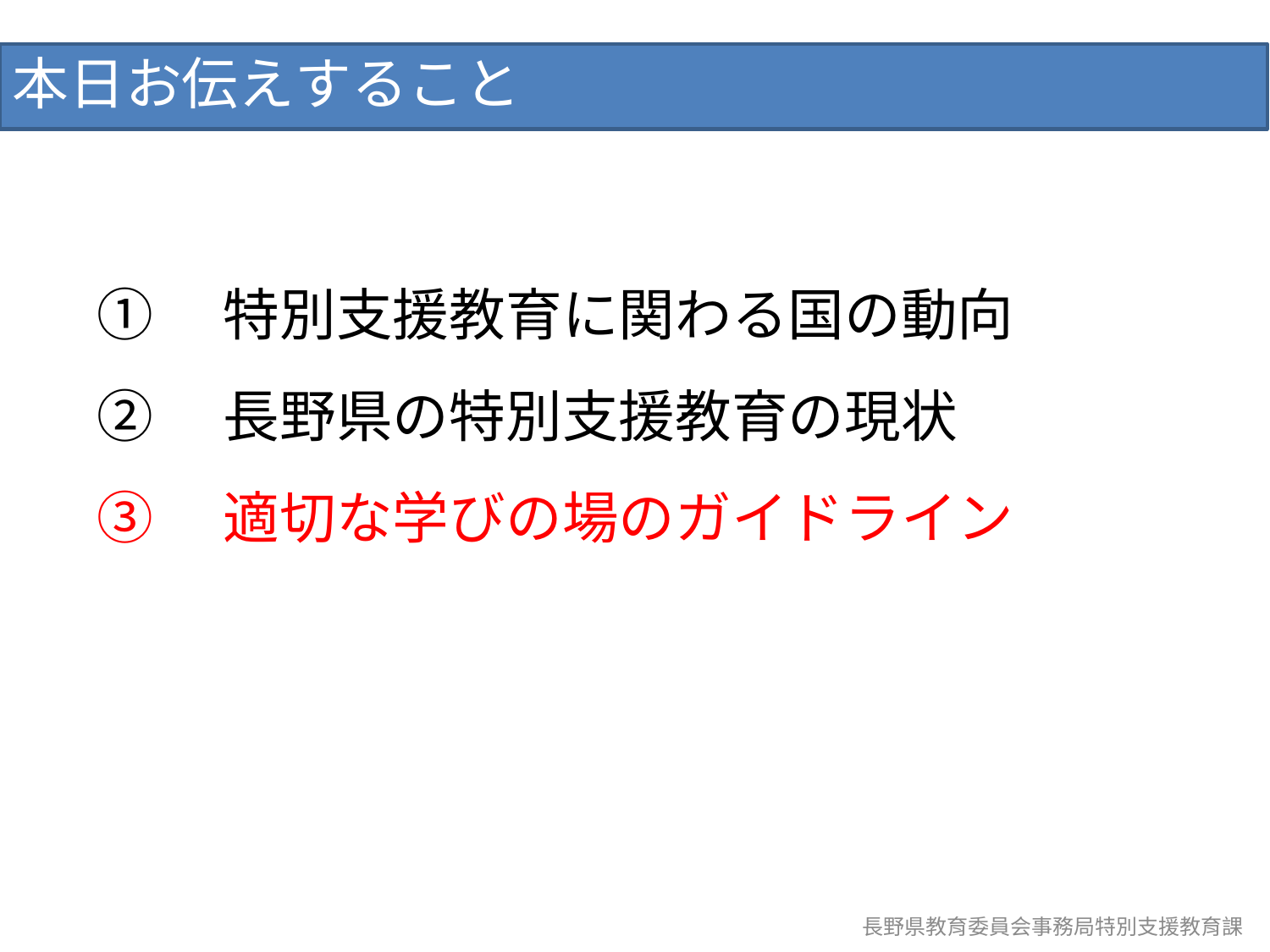

本日お伝えすること
①　特別支援教育に関わる国の動向
②　長野県の特別支援教育の現状
③　適切な学びの場のガイドライン

長野県教育委員会事務局特別支援教育課